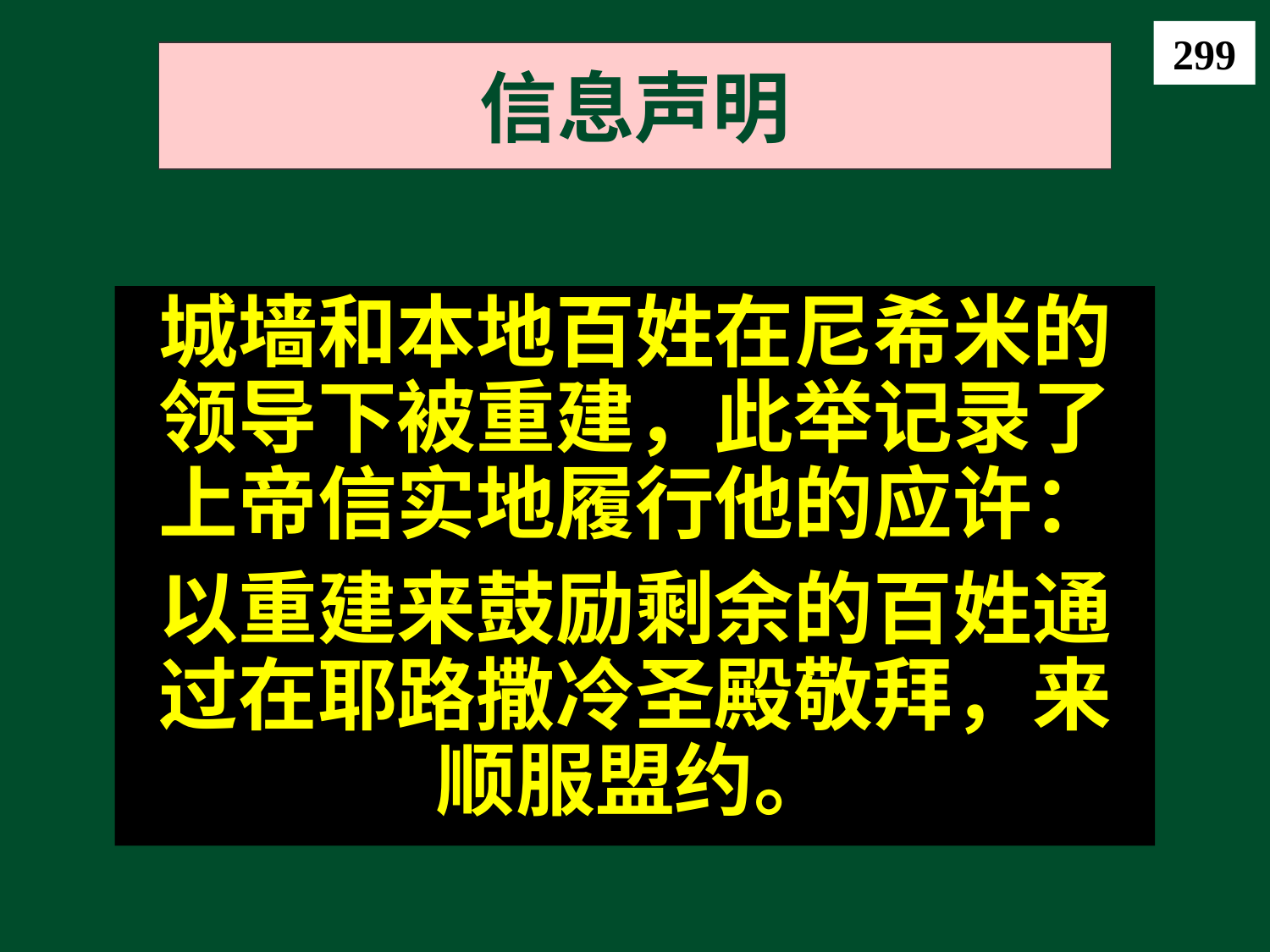

299
信息声明
城墙和本地百姓在尼希米的领导下被重建，此举记录了上帝信实地履行他的应许：
以重建来鼓励剩余的百姓通过在耶路撒冷圣殿敬拜，来顺服盟约。